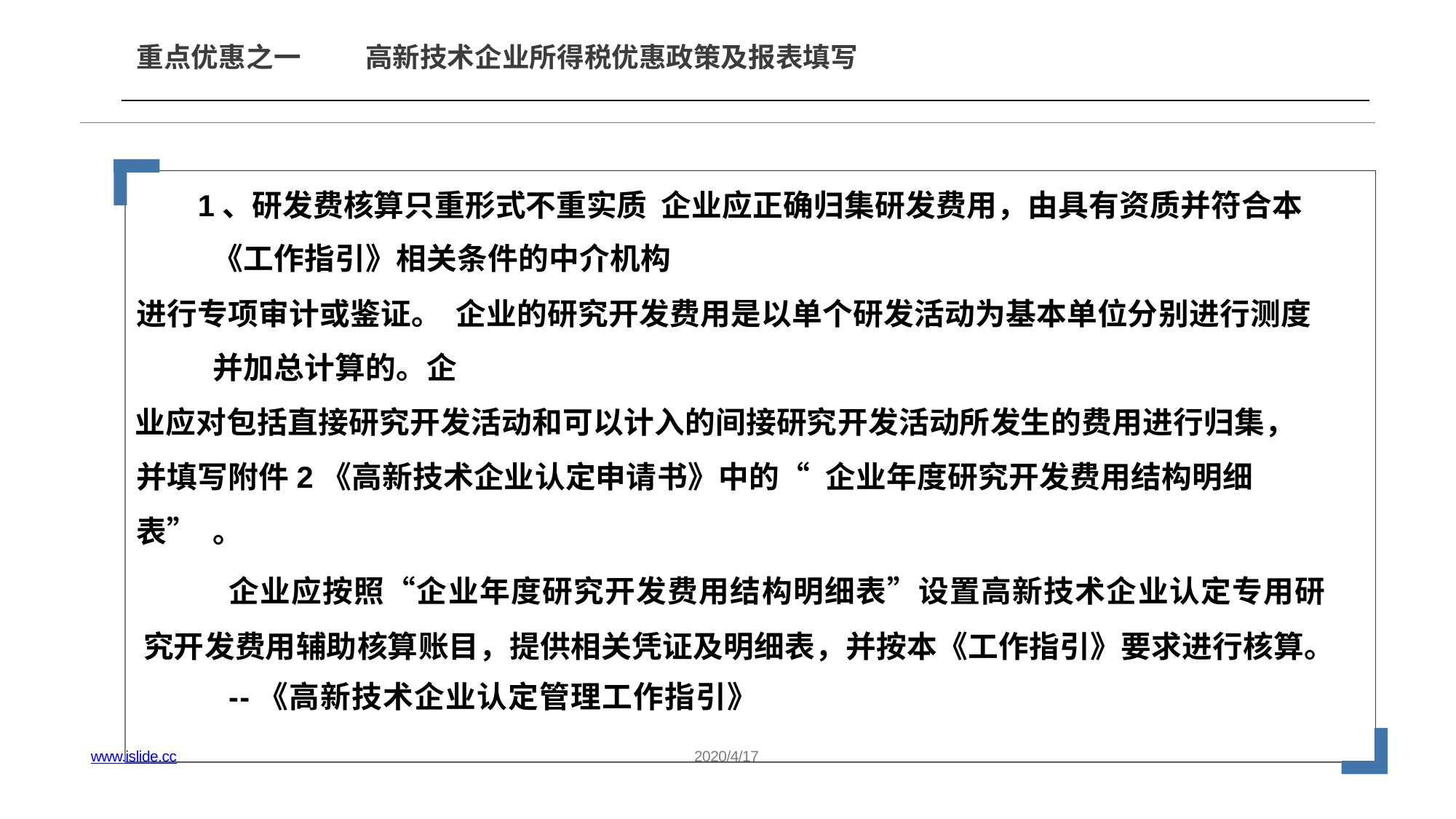

# 重点优惠之一
高新技术企业所得税优惠政策及报表填写

1、研发费核算只重形式不重实质  企业应正确归集研发费用，由具有资质并符合本《工作指引》相关条件的中介机构
进行专项审计或鉴证。  企业的研究开发费用是以单个研发活动为基本单位分别进行测度并加总计算的。企
业应对包括直接研究开发活动和可以计入的间接研究开发活动所发生的费用进行归集，  并填写附件2《高新技术企业认定申请书》中的“企业年度研究开发费用结构明细表”。
企业应按照“企业年度研究开发费用结构明细表”设置高新技术企业认定专用研  究开发费用辅助核算账目，提供相关凭证及明细表，并按本《工作指引》要求进行核算。
--《高新技术企业认定管理工作指引》

www.islide.cc
2020/4/17